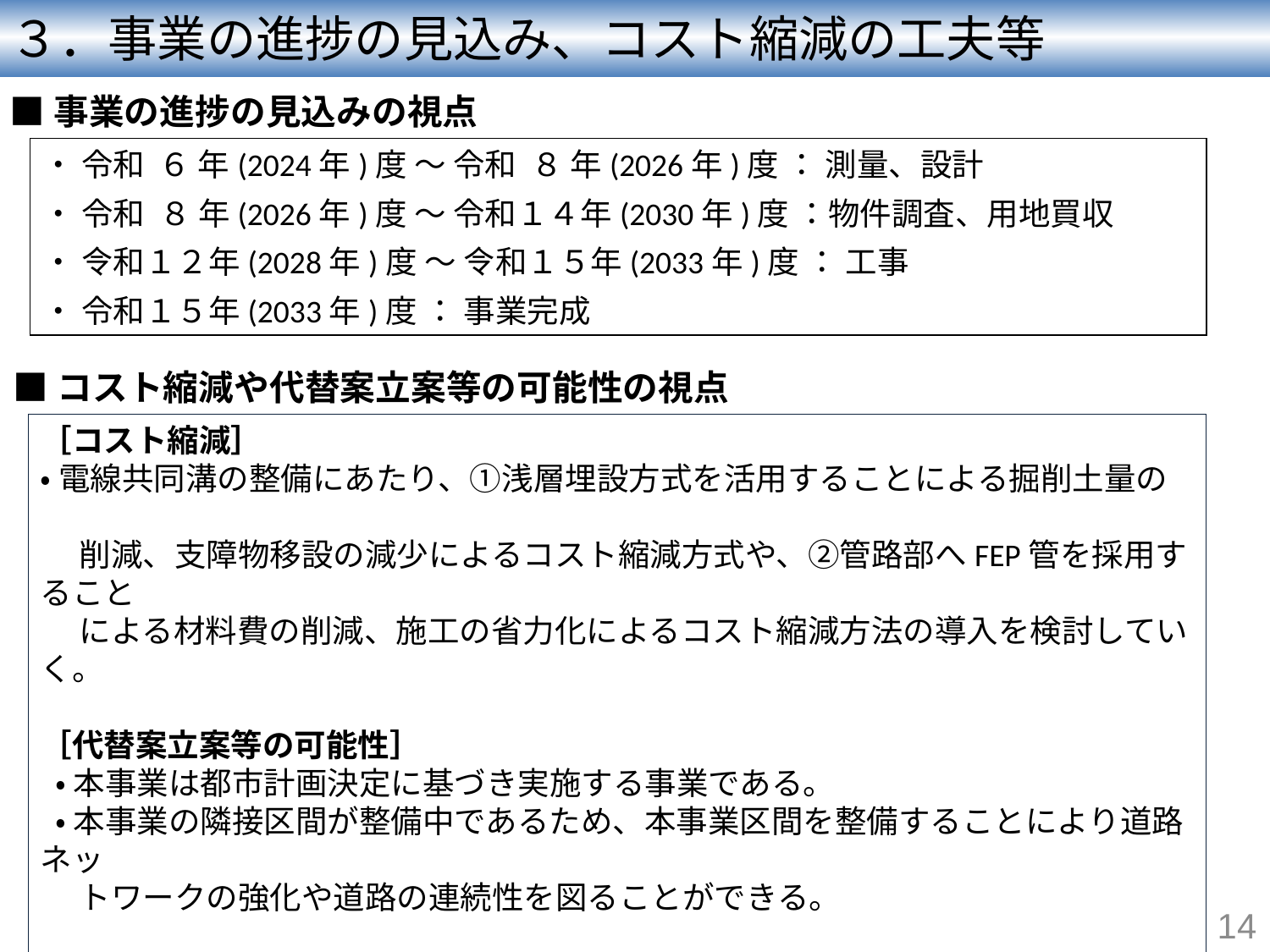

# ３．事業の進捗の見込み、コスト縮減の工夫等
■事業の進捗の見込みの視点
・ 令和  ６ 年(2024年)度 ～ 令和  ８ 年(2026年)度 ： 測量、設計
・ 令和  ８ 年(2026年)度 ～ 令和１４年(2030年)度 ：物件調査、用地買収
・ 令和１２年(2028年)度 ～ 令和１５年(2033年)度 ： 工事
・ 令和１５年(2033年)度 ： 事業完成
■コスト縮減や代替案立案等の可能性の視点
［コスト縮減］
・ 電線共同溝の整備にあたり、①浅層埋設方式を活用することによる掘削土量の
　 削減、支障物移設の減少によるコスト縮減方式や、②管路部へFEP管を採用すること
　 による材料費の削減、施工の省力化によるコスト縮減方法の導入を検討していく。

［代替案立案等の可能性］
 ・ 本事業は都市計画決定に基づき実施する事業である。
 ・ 本事業の隣接区間が整備中であるため、本事業区間を整備することにより道路ネッ
　 トワークの強化や道路の連続性を図ることができる。

以上のことから、原案が適切である。
14